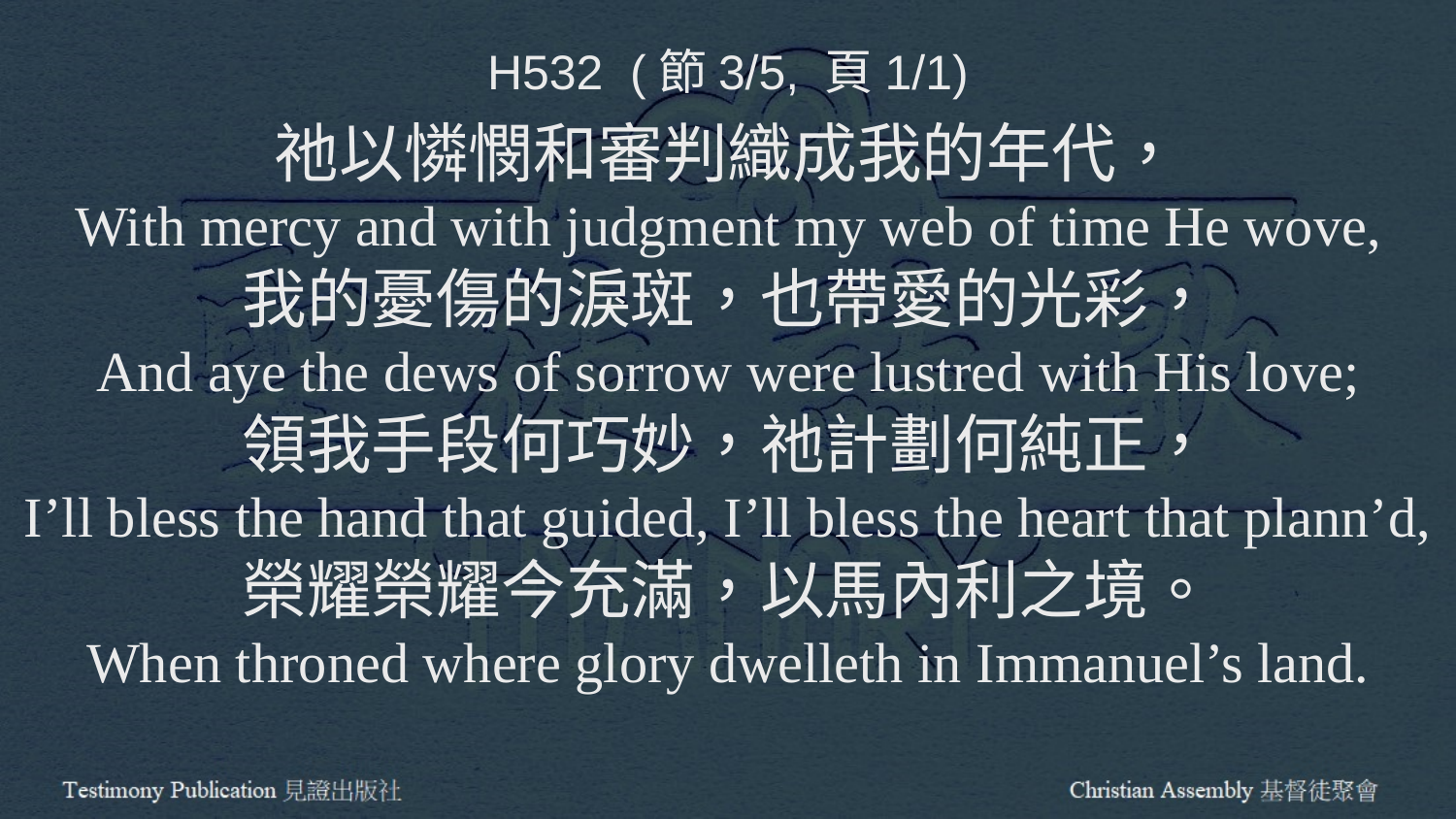

H532  (節3/5, 頁1/1)
祂以憐憫和審判織成我的年代，
With mercy and with judgment my web of time He wove,
我的憂傷的淚斑，也帶愛的光彩，
And aye the dews of sorrow were lustred with His love;
領我手段何巧妙，祂計劃何純正，
I’ll bless the hand that guided, I’ll bless the heart that plann’d,
榮耀榮耀今充滿，以馬內利之境。
When throned where glory dwelleth in Immanuel’s land.